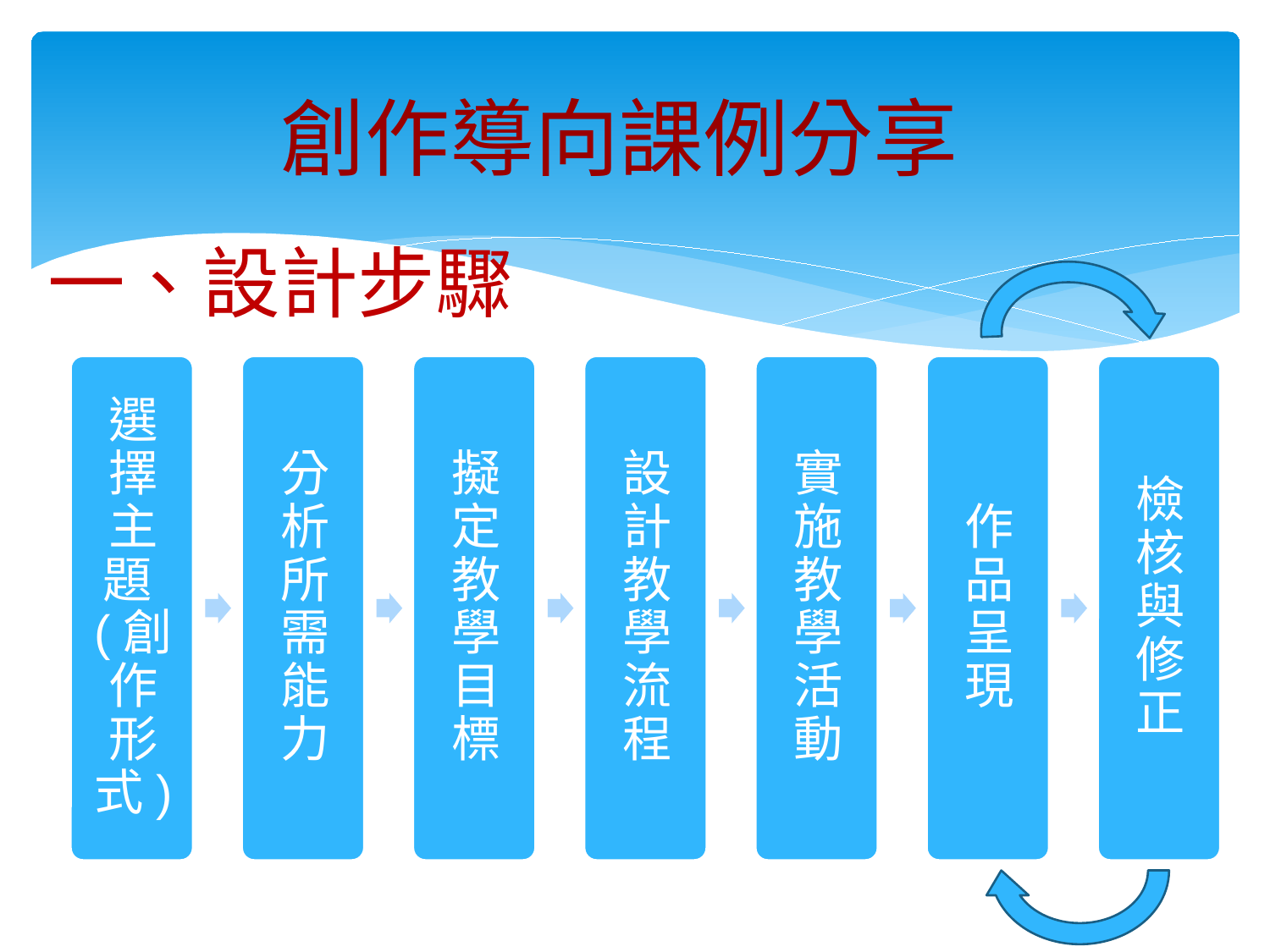

創作導向課例分享
一、設計步驟

選擇主題(創作形式)

分析所需能力

擬定教學目標

設計教學流程

實施教學活動

作品呈現

檢核與修正